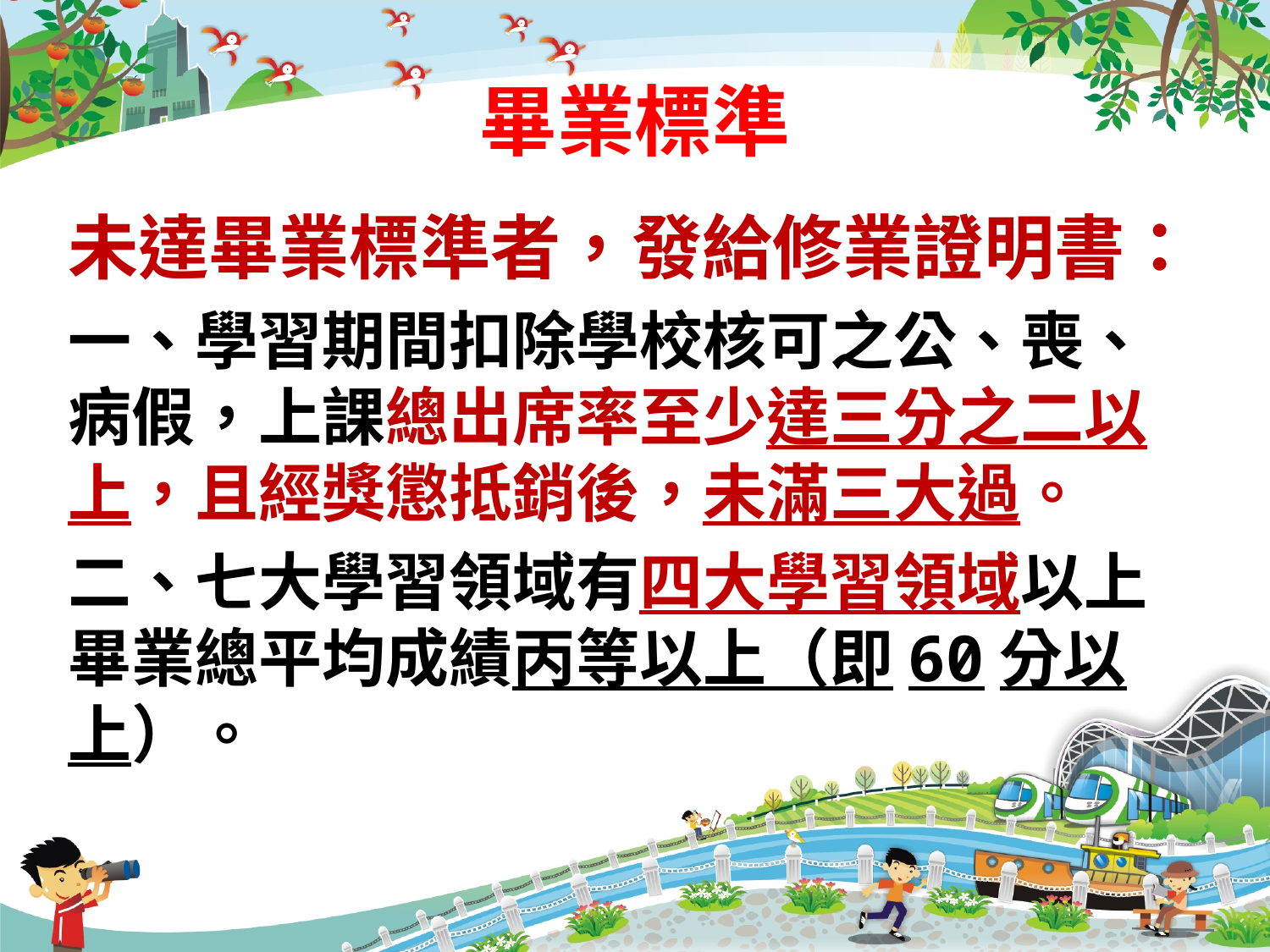

畢業標準
未達畢業標準者，發給修業證明書：
一、學習期間扣除學校核可之公、喪、病假，上課總出席率至少達三分之二以上，且經獎懲抵銷後，未滿三大過。
二、七大學習領域有四大學習領域以上畢業總平均成績丙等以上（即60分以上）。